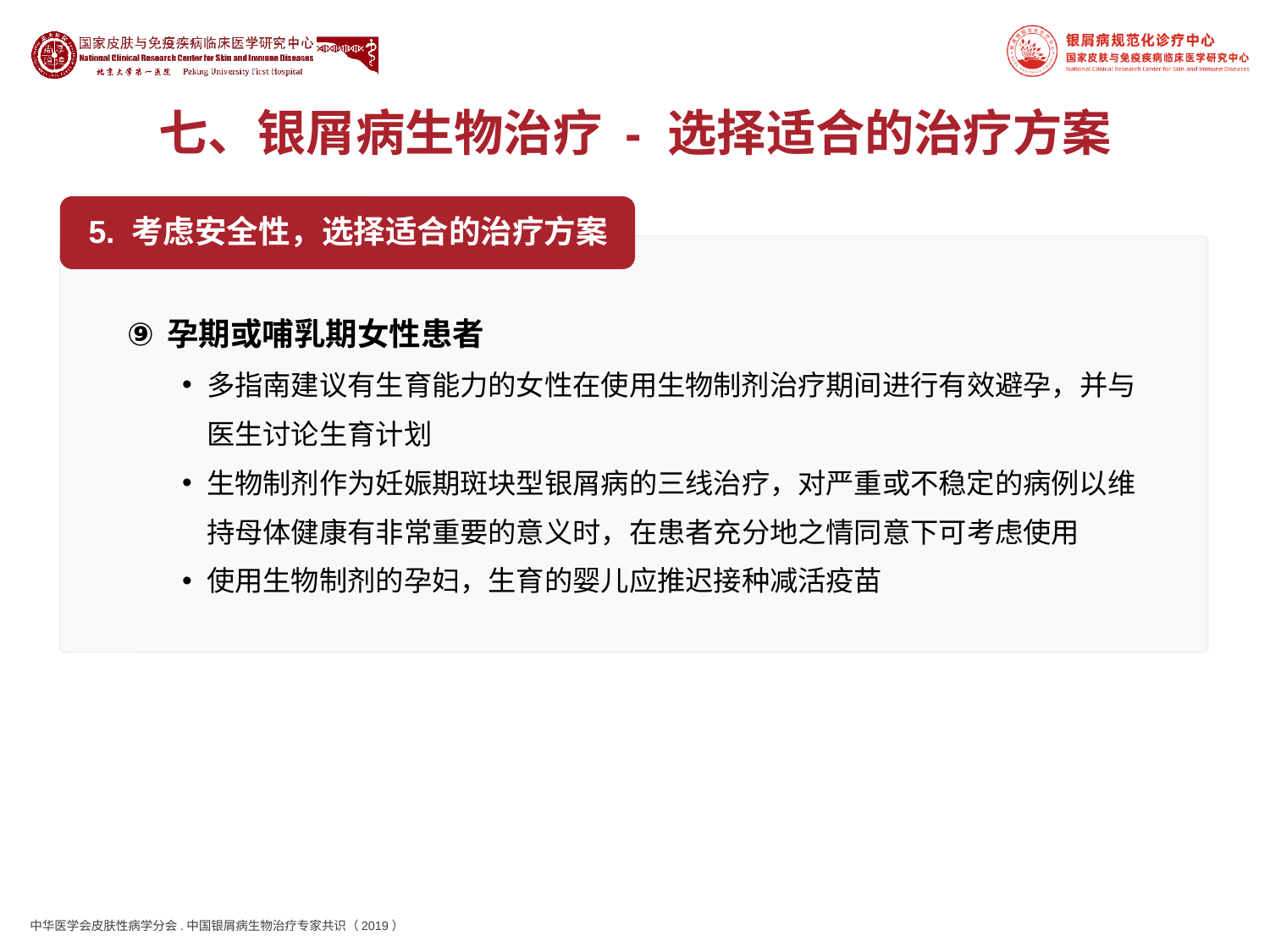

# 七、银屑病生物治疗 - 选择适合的治疗方案
5. 考虑安全性，选择适合的治疗方案

孕期或哺乳期女性患者
多指南建议有生育能力的女性在使用生物制剂治疗期间进行有效避孕，并与医生讨论生育计划
生物制剂作为妊娠期斑块型银屑病的三线治疗，对严重或不稳定的病例以维持母体健康有非常重要的意义时，在患者充分地之情同意下可考虑使用
使用生物制剂的孕妇，生育的婴儿应推迟接种减活疫苗
中华医学会皮肤性病学分会.中国银屑病生物治疗专家共识（2019）